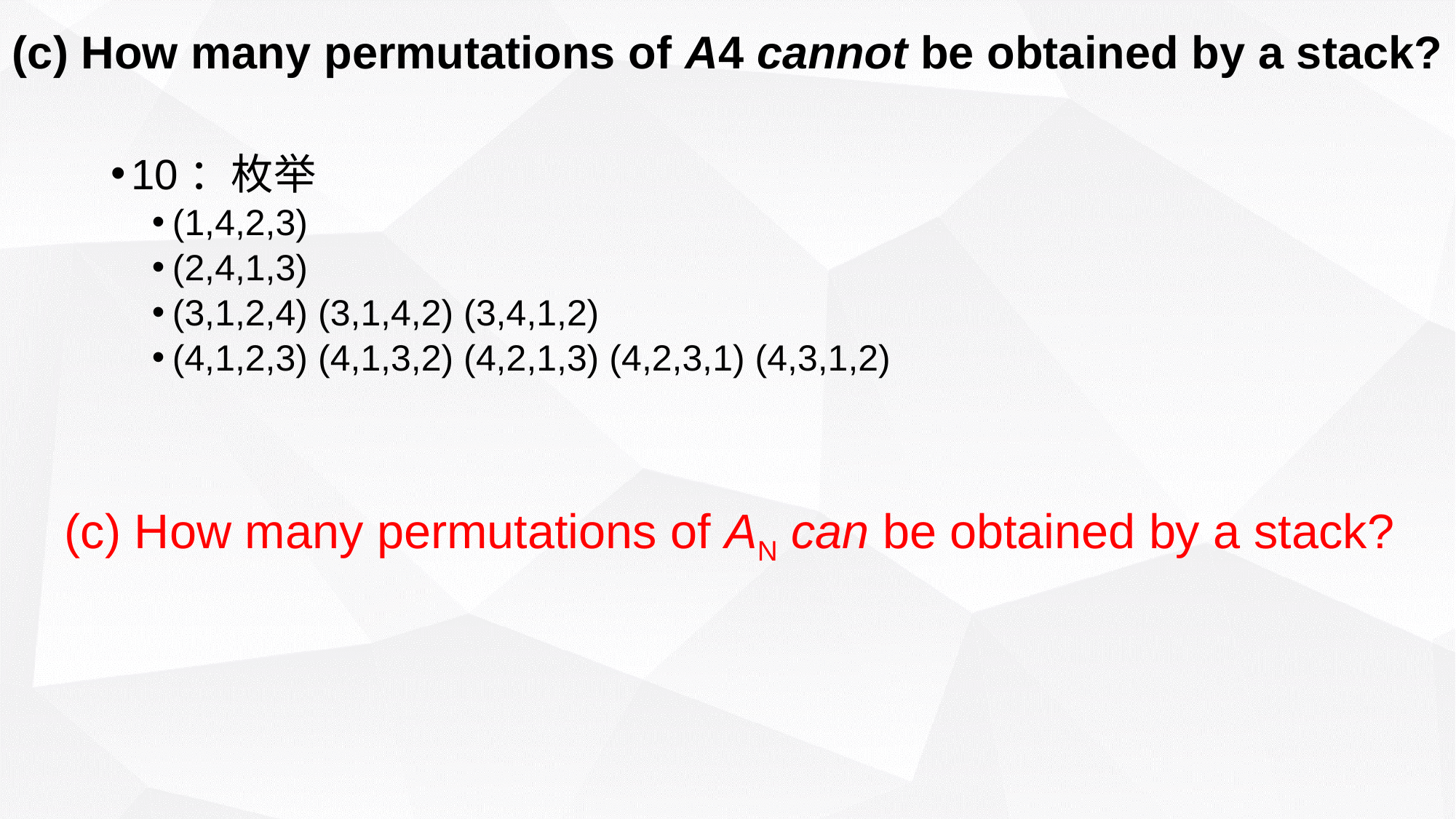

# (c) How many permutations of A4 cannot be obtained by a stack?
10：枚举
(1,4,2,3)
(2,4,1,3)
(3,1,2,4) (3,1,4,2) (3,4,1,2)
(4,1,2,3) (4,1,3,2) (4,2,1,3) (4,2,3,1) (4,3,1,2)
(c) How many permutations of AN can be obtained by a stack?